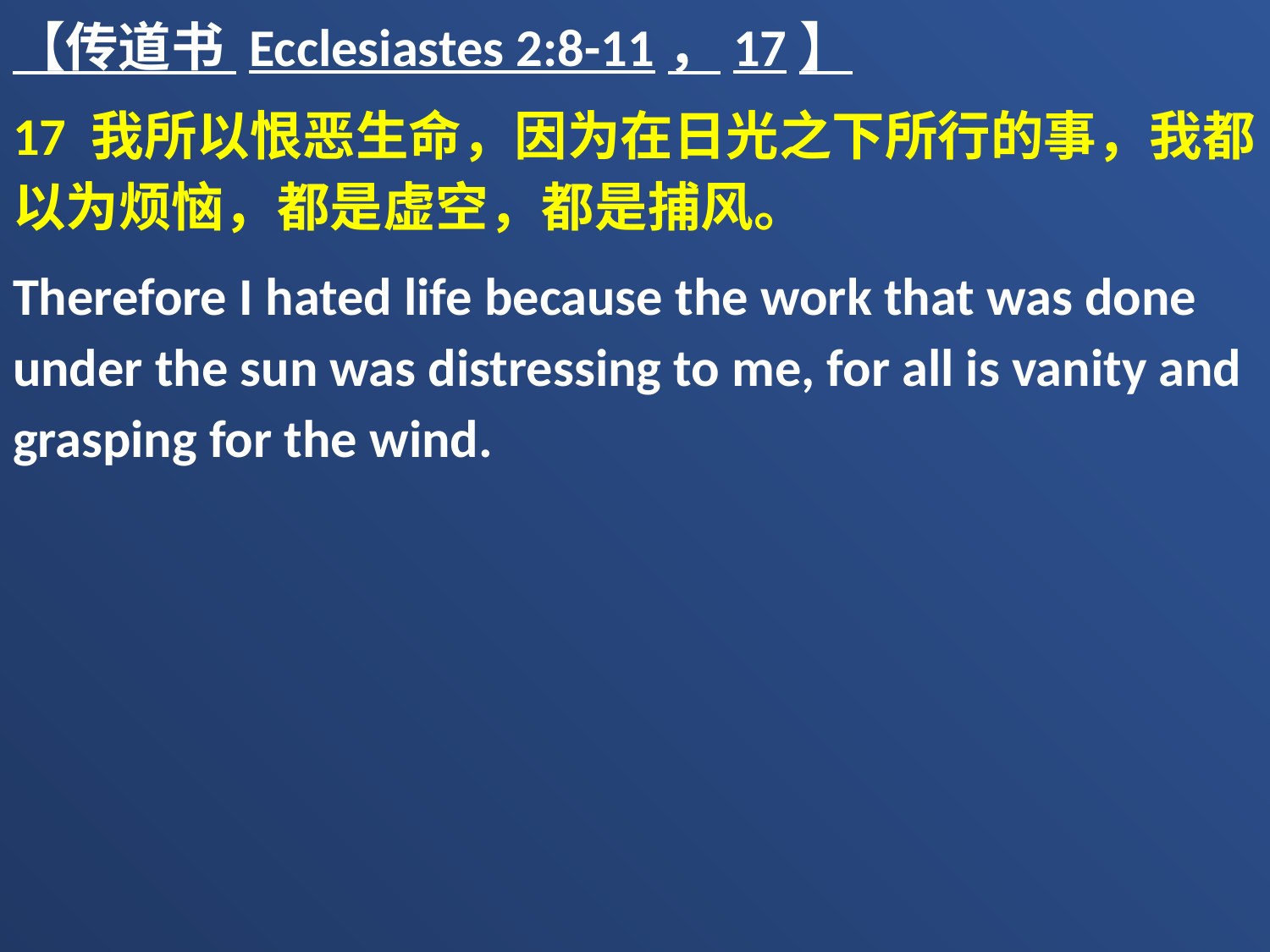

【传道书 Ecclesiastes 2:8-11，17】
17 我所以恨恶生命，因为在日光之下所行的事，我都以为烦恼，都是虚空，都是捕风。
Therefore I hated life because the work that was done under the sun was distressing to me, for all is vanity and grasping for the wind.